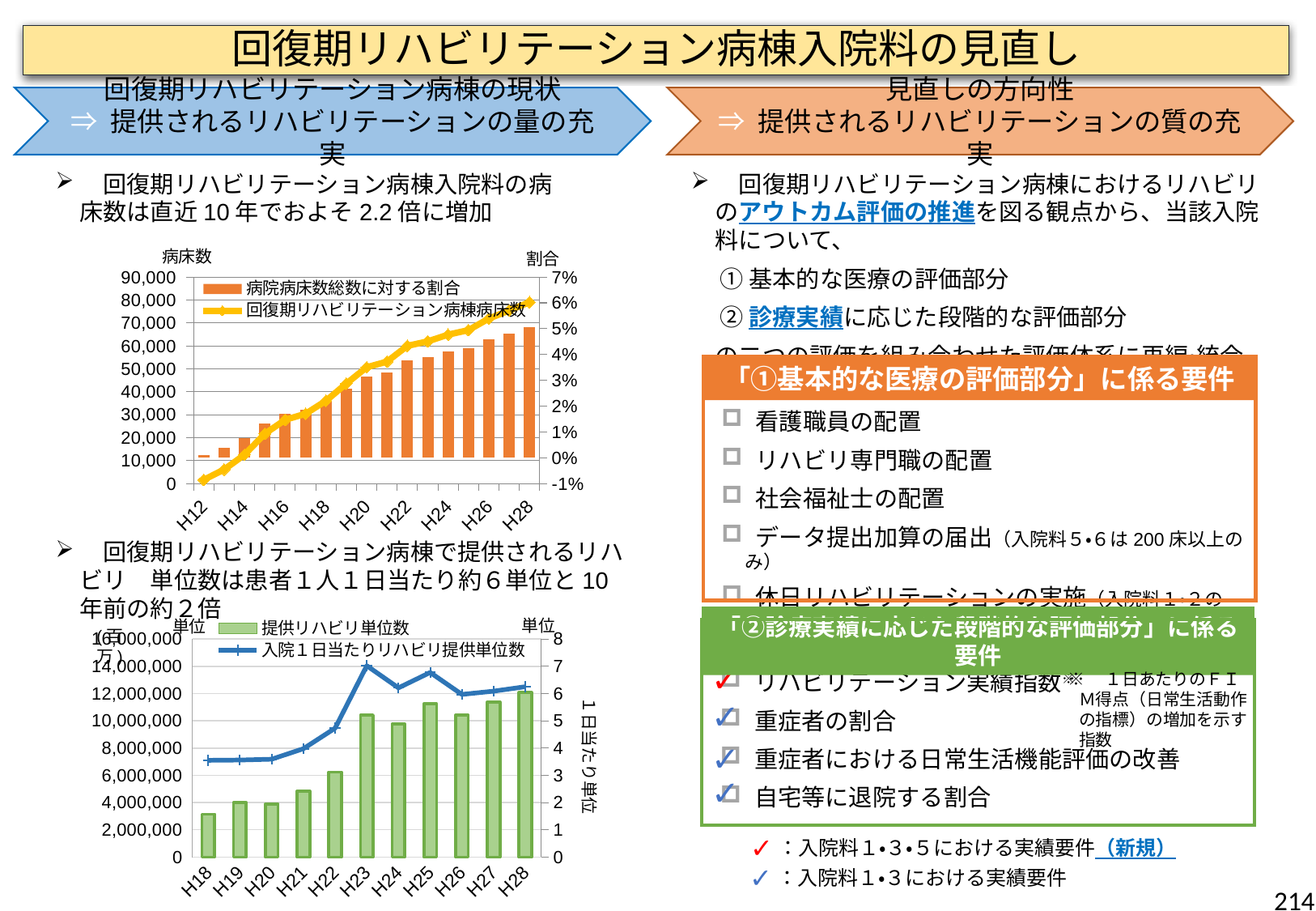

回復期リハビリテーション病棟入院料の見直し
回復期リハビリテーション病棟の現状
⇒ 提供されるリハビリテーションの量の充実
見直しの方向性
⇒ 提供されるリハビリテーションの質の充実

### Chart

| Category | 病院病床数総数に対する割合 | 回復期リハビリテーション病棟病床数 |
|---|---|---|
| H12 | 0.001017247661848658 | 1675.0 |
| H13 | 0.0037374746270580276 | 6148.0 |
| H14 | 0.007661338891058608 | 12594.0 |
| H15 | 0.013257915405533007 | 21735.0 |
| H16 | 0.017052722462940727 | 27809.0 |
| H17 | 0.018650770772588046 | 30409.0 |
| H18 | 0.02213293016866254 | 36057.0 |
| H19 | 0.026841089035947018 | 43525.0 |
| H20 | 0.031415099311469415 | 50668.0 |
| H21 | 0.033140443864050656 | 53141.0 |
| H22 | 0.037592717781452 | 60002.0 |
| H23 | 0.03899671464783518 | 61937.0 |
| H24 | 0.041124125756705966 | 64903.0 |
| H25 | 0.04244246963159368 | 66878.0 |
| H26 | 0.04574723776154801 | 71890.0 |
| H27 | 0.04813955640362101 | 75433.0 |
| H28 | 0.050611591418507844 | 79030.0 |
　回復期リハビリテーション病棟入院料の病床数は直近10年でおよそ2.2倍に増加
　回復期リハビリテーション病棟におけるリハビリのアウトカム評価の推進を図る観点から、当該入院料について、
　 ① 基本的な医療の評価部分
　 ② 診療実績に応じた段階的な評価部分
の二つの評価を組み合わせた評価体系に再編・統合
病床数
割合
「①基本的な医療の評価部分」に係る要件

 看護職員の配置
 リハビリ専門職の配置
 社会福祉士の配置
 データ提出加算の届出（入院料５・６は200床以上のみ）
 休日リハビリテーションの実施（入院料１・２のみ）　等
　回復期リハビリテーション病棟で提供されるリハビリ　単位数は患者１人１日当たり約６単位と10年前の約２倍

### Chart

| Category | 提供リハビリ単位数 | 入院１日当たりリハビリ提供単位数 |
|---|---|---|
| H18 | 3150332.0 | 3.547591918249307 |
| H19 | 4000143.0 | 3.5582446027806687 |
| H20 | 3894292.0 | 3.5880947576651305 |
| H21 | 4841966.0 | 3.9771243923795065 |
| H22 | 6223880.0 | 4.729438693390197 |
| H23 | 10421425.0 | 7.018321025217433 |
| H24 | 9763308.0 | 6.206619424165984 |
| H25 | 11243750.0 | 6.772450183554107 |
| H26 | 10420207.0 | 5.967342757021522 |
| H27 | 11382240.0 | 6.085125811145885 |
| H28 | 12070632.0 | 6.248997339526436 |
単位
単位
(百万)

「②診療実績に応じた段階的な評価部分」に係る要件
✓
 リハビリテーション実績指数※
 重症者の割合
 重症者における日常生活機能評価の改善
 自宅等に退院する割合
※　１日あたりのＦＩＭ得点（日常生活動作の指標）の増加を示す指数
１日当たり単位
✓
✓
✓
✓
：入院料１・３・５における実績要件（新規）
✓
：入院料１・３における実績要件
214